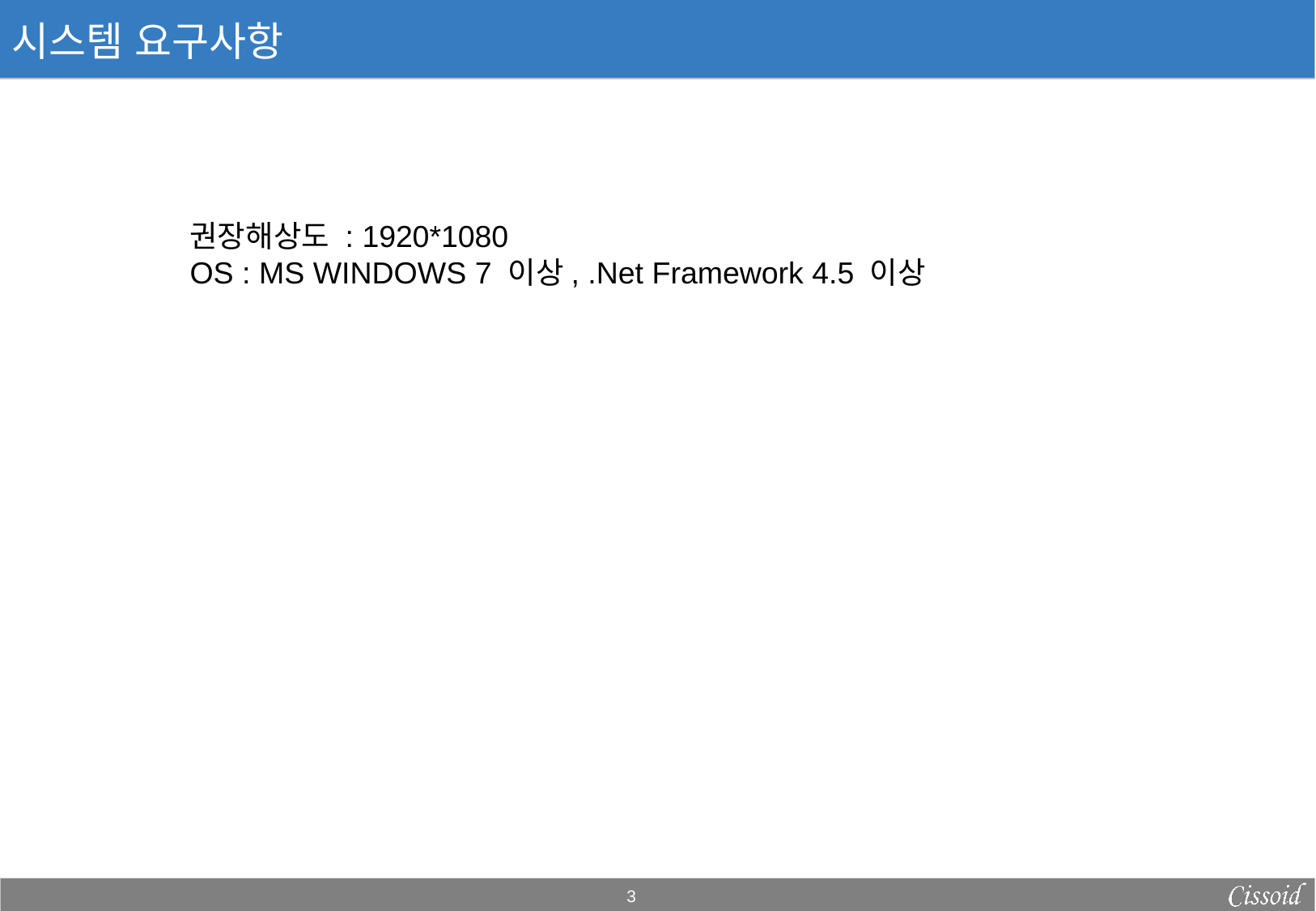

시스템 요구사항
	권장해상도 : 1920*1080
	OS : MS WINDOWS 7 이상, .Net Framework 4.5 이상